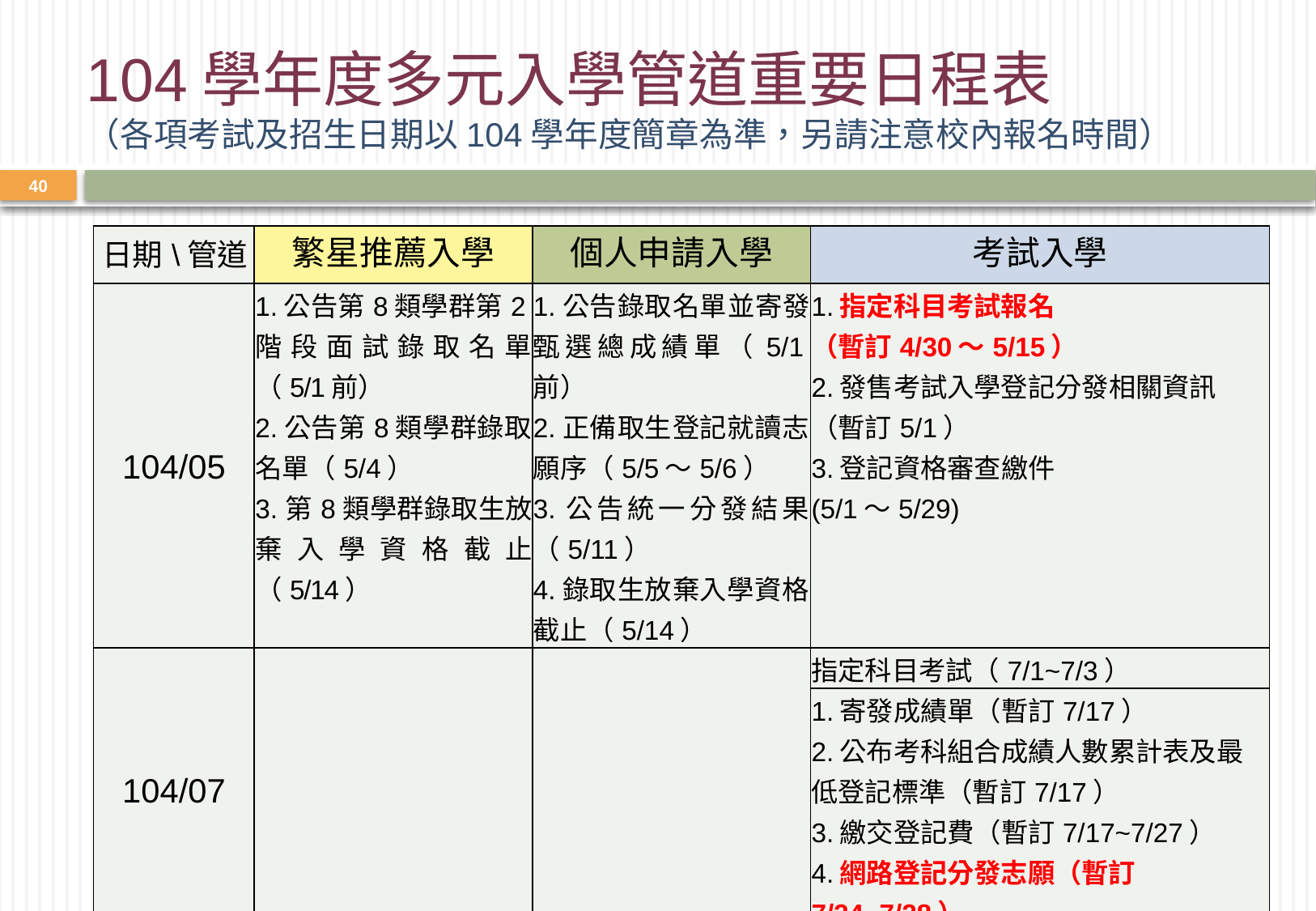

104學年度多元入學管道重要日程表
（各項考試及招生日期以104學年度簡章為準，另請注意校內報名時間）
40
| 日期\管道 | 繁星推薦入學 | 個人申請入學 | 考試入學 |
| --- | --- | --- | --- |
| 104/05 | 1.公告第8類學群第2階段面試錄取名單（5/1前） 2.公告第8類學群錄取名單（5/4） 3.第8類學群錄取生放棄入學資格截止（5/14） | 1.公告錄取名單並寄發甄選總成績單（5/1前） 2.正備取生登記就讀志願序（5/5～5/6） 3.公告統一分發結果（5/11） 4.錄取生放棄入學資格截止（5/14） | 1.指定科目考試報名 （暫訂4/30～5/15） 2.發售考試入學登記分發相關資訊 （暫訂5/1） 3.登記資格審查繳件 (5/1～5/29) |
| 104/07 |  |  | 指定科目考試（7/1~7/3） |
|  |  |  | 1.寄發成績單（暫訂7/17） 2.公布考科組合成績人數累計表及最低登記標準（暫訂7/17） 3.繳交登記費（暫訂7/17~7/27） 4.網路登記分發志願（暫訂7/24~7/28） |
| 104/08 |  |  | 考試入學錄取公告（暫訂8/7） |